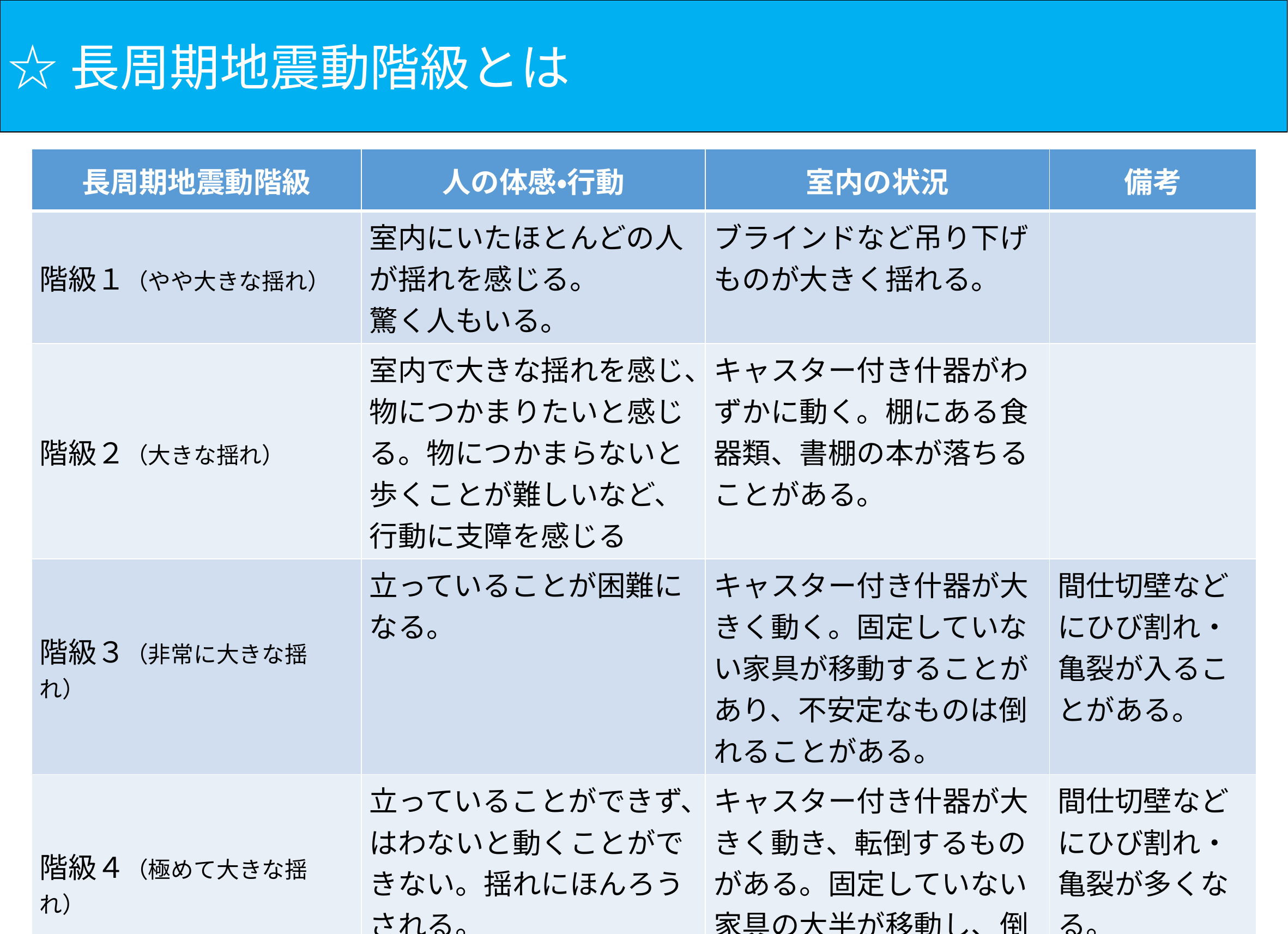

☆長周期地震動階級とは
| 長周期地震動階級 | 人の体感・行動 | 室内の状況 | 備考 |
| --- | --- | --- | --- |
| 階級１（やや大きな揺れ） | 室内にいたほとんどの人が揺れを感じる。 驚く人もいる。 | ブラインドなど吊り下げものが大きく揺れる。 |  |
| 階級２（大きな揺れ） | 室内で大きな揺れを感じ、物につかまりたいと感じる。物につかまらないと歩くことが難しいなど、行動に支障を感じる | キャスター付き什器がわずかに動く。棚にある食器類、書棚の本が落ちることがある。 |  |
| 階級３（非常に大きな揺れ） | 立っていることが困難になる。 | キャスター付き什器が大きく動く。固定していない家具が移動することがあり、不安定なものは倒れることがある。 | 間仕切壁などにひび割れ・亀裂が入ることがある。 |
| 階級４（極めて大きな揺れ） | 立っていることができず、はわないと動くことができない。揺れにほんろうされる。 | キャスター付き什器が大きく動き、転倒するものがある。固定していない家具の大半が移動し、倒れるものがある。 | 間仕切壁などにひび割れ・亀裂が多くなる。 |